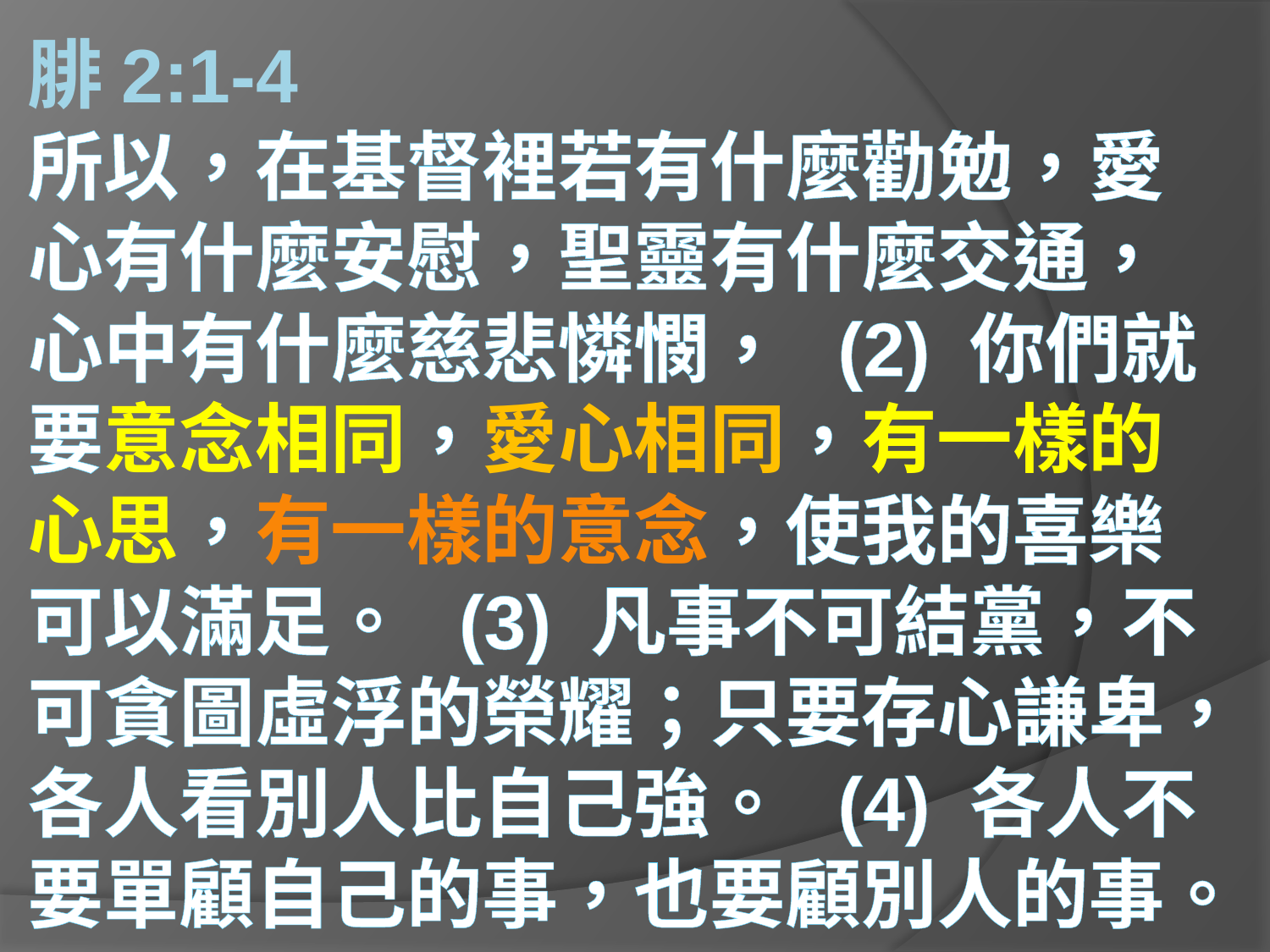

# 腓2:1-4 所以，在基督裡若有什麼勸勉，愛心有什麼安慰，聖靈有什麼交通，心中有什麼慈悲憐憫，  (2) 你們就要意念相同，愛心相同，有一樣的心思，有一樣的意念，使我的喜樂可以滿足。  (3) 凡事不可結黨，不可貪圖虛浮的榮耀；只要存心謙卑，各人看別人比自己強。  (4) 各人不要單顧自己的事，也要顧別人的事。